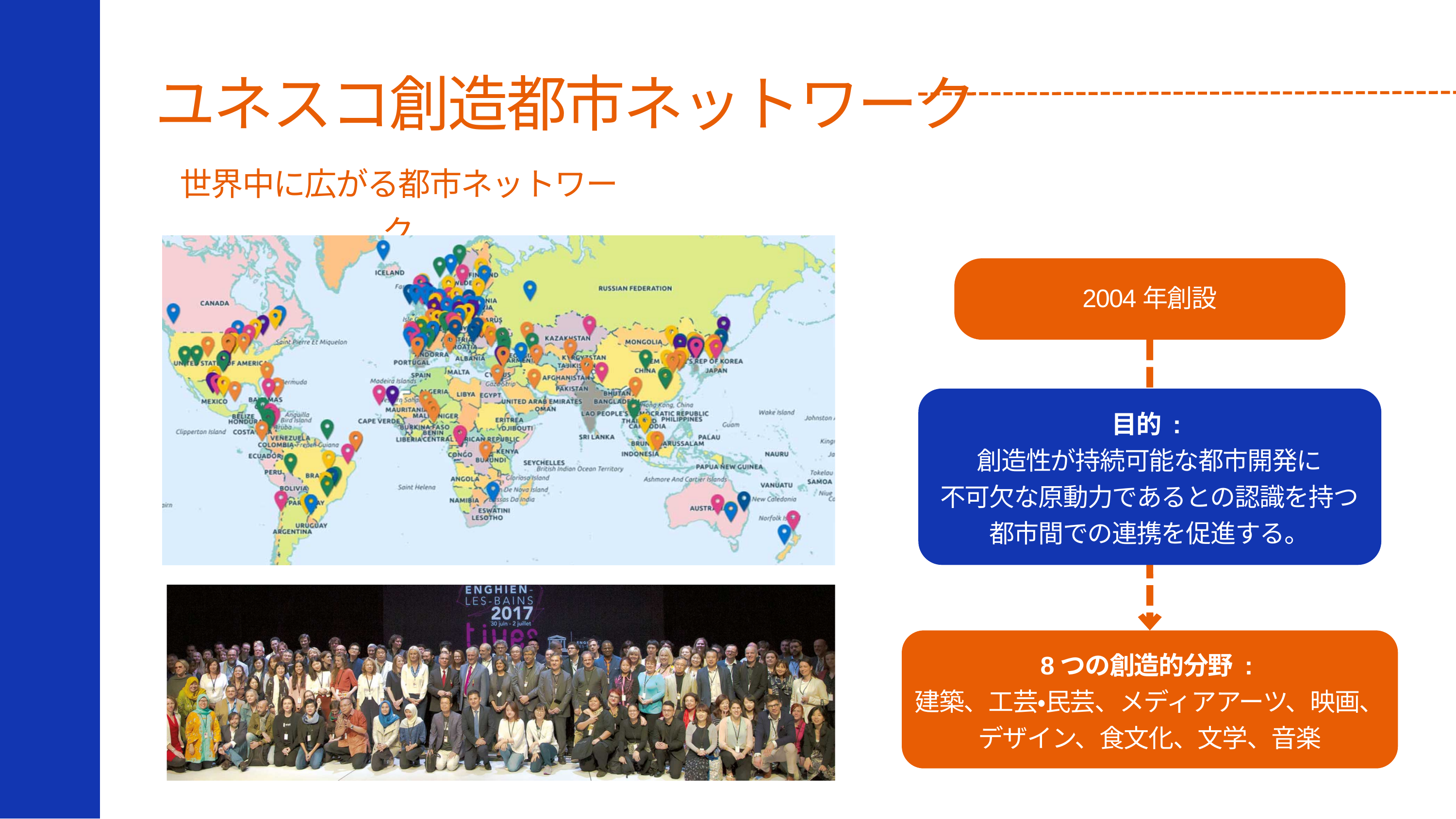

ユネスコ創造都市ネットワーク

世界中に広がる都市ネットワーク

2004年創設

目的 :
創造性が持続可能な都市開発に
不可欠な原動力であるとの認識を持つ
都市間での連携を促進する。

8つの創造的分野 :
建築、工芸・民芸、メディアアーツ、映画、
デザイン、食文化、文学、音楽